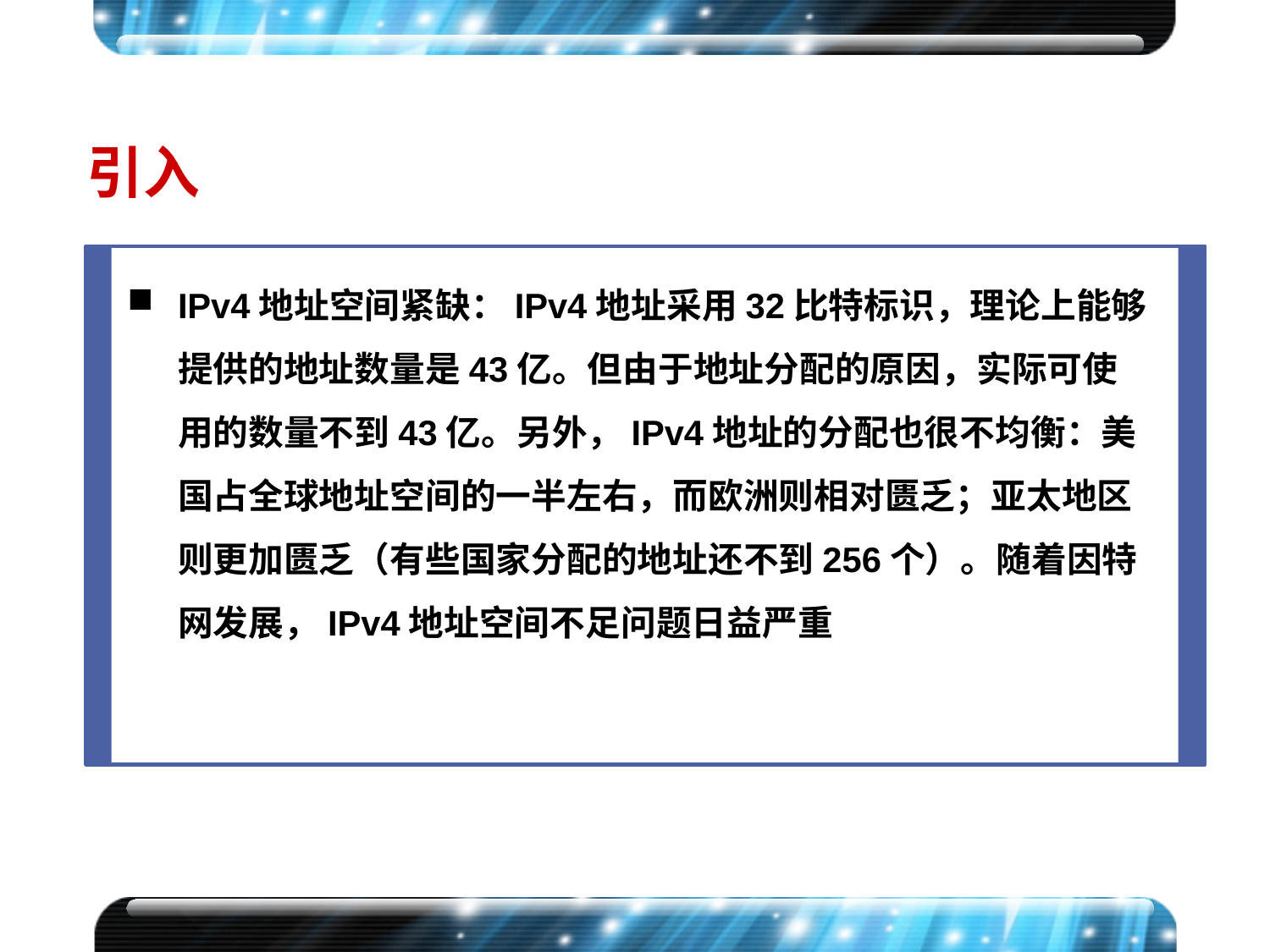

引入

IPv4地址空间紧缺：IPv4地址采用32比特标识，理论上能够提供的地址数量是43亿。但由于地址分配的原因，实际可使用的数量不到43亿。另外，IPv4地址的分配也很不均衡：美国占全球地址空间的一半左右，而欧洲则相对匮乏；亚太地区则更加匮乏（有些国家分配的地址还不到256个）。随着因特网发展，IPv4地址空间不足问题日益严重